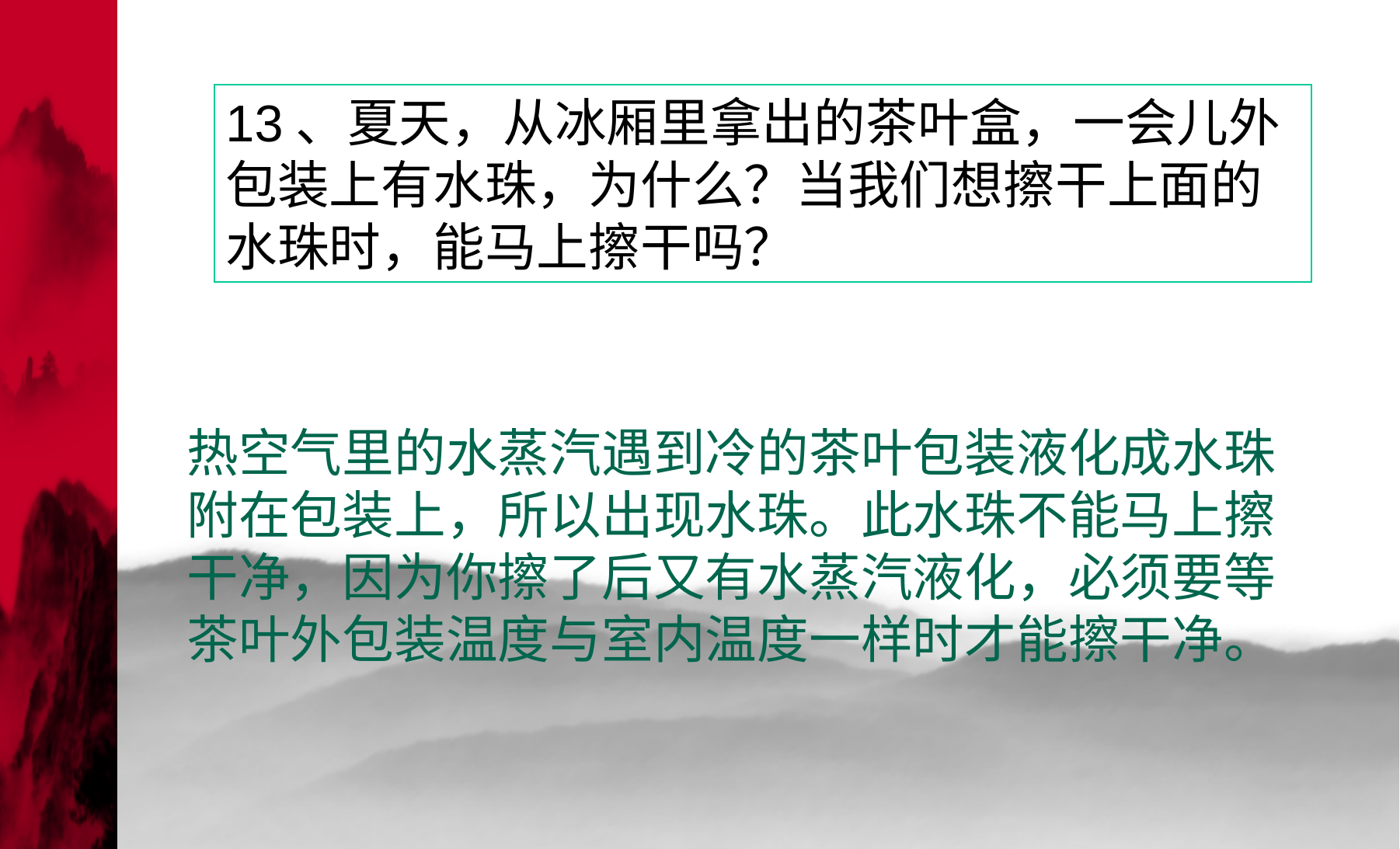

13、夏天，从冰厢里拿出的茶叶盒，一会儿外包装上有水珠，为什么？当我们想擦干上面的水珠时，能马上擦干吗？
热空气里的水蒸汽遇到冷的茶叶包装液化成水珠附在包装上，所以出现水珠。此水珠不能马上擦干净，因为你擦了后又有水蒸汽液化，必须要等茶叶外包装温度与室内温度一样时才能擦干净。